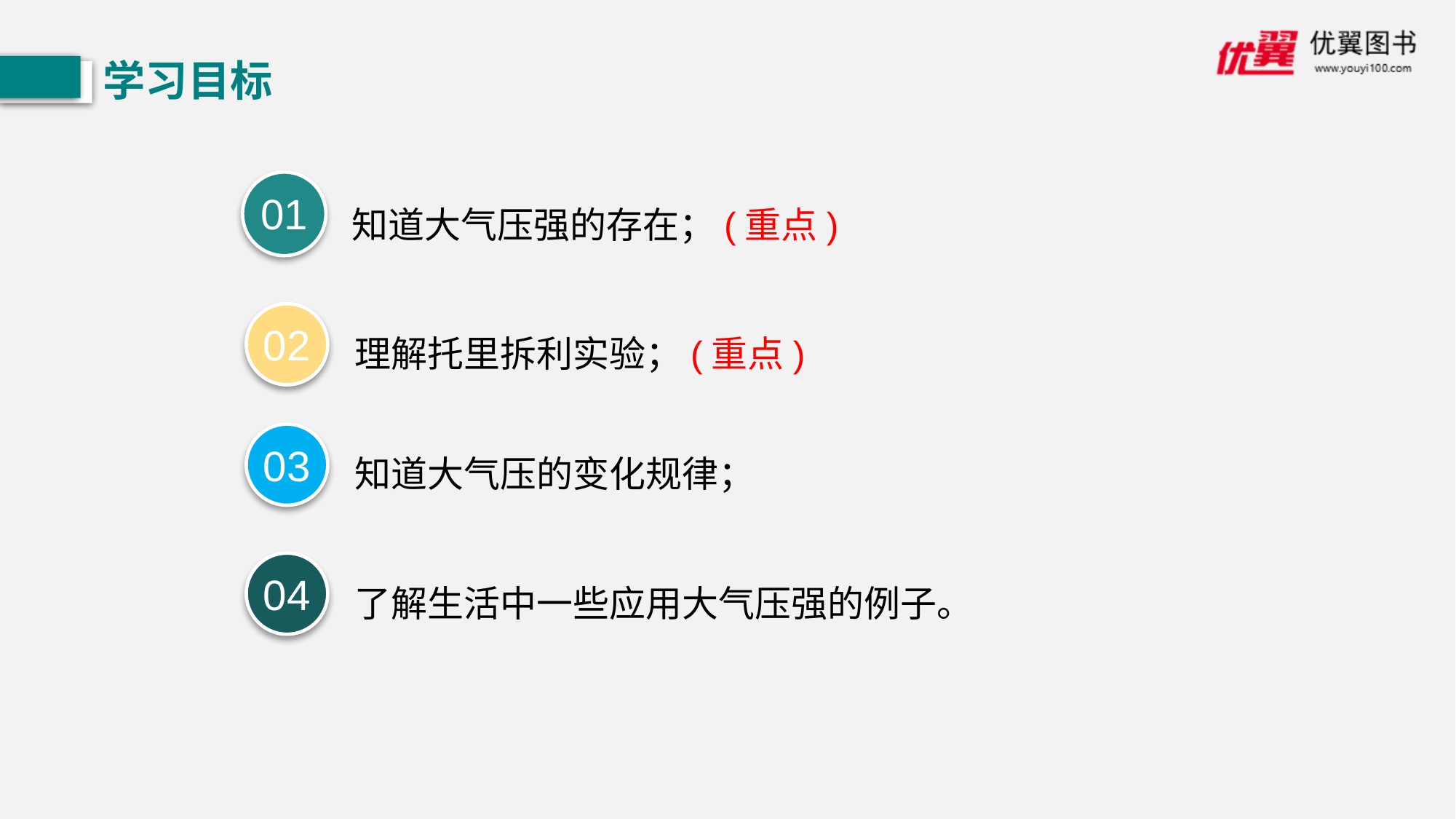

学习目标

01
知道大气压强的存在；(重点)

02
理解托里拆利实验；(重点)

03
知道大气压的变化规律；

04
了解生活中一些应用大气压强的例子。